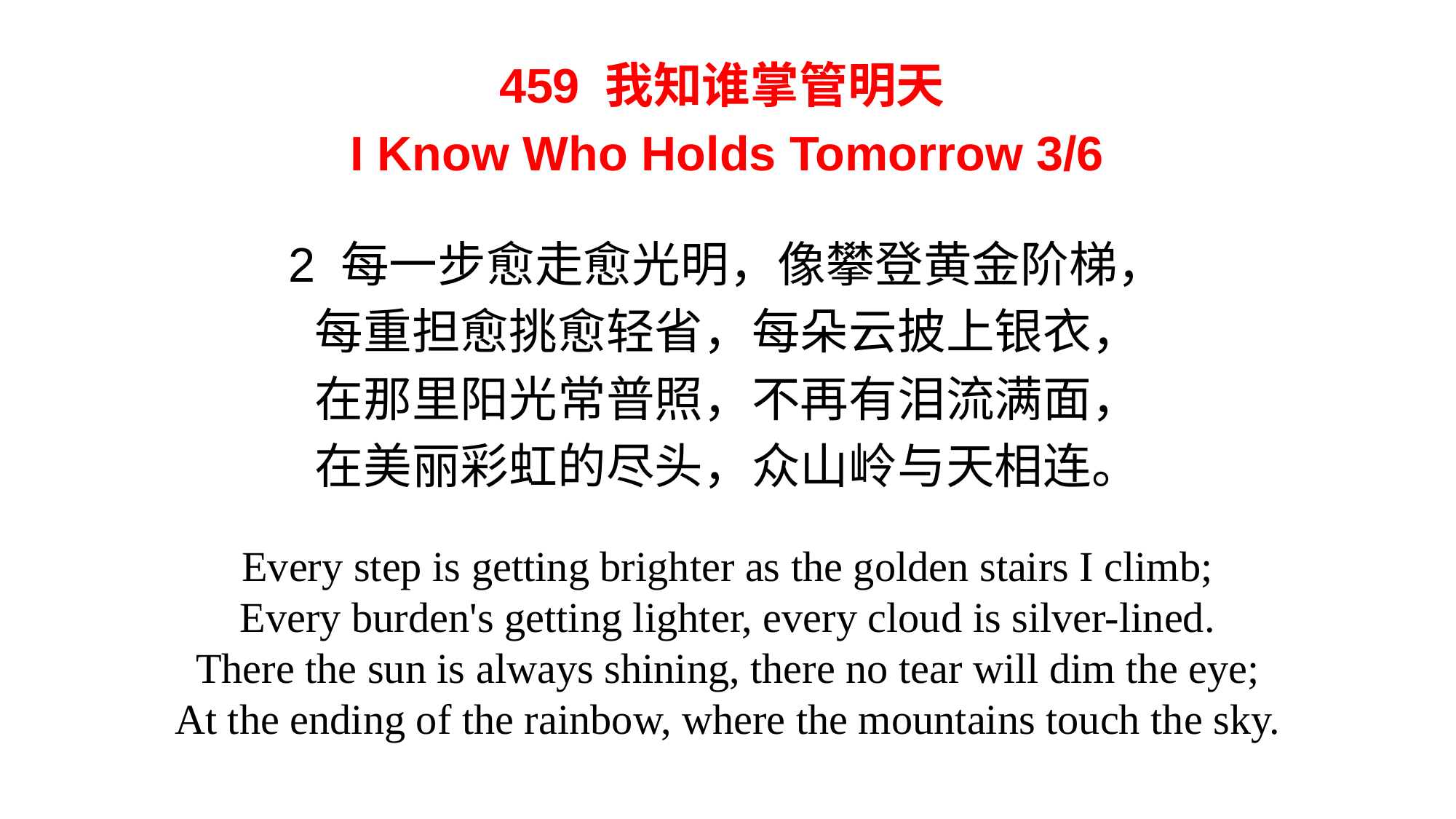

459 我知谁掌管明天
I Know Who Holds Tomorrow 3/6
2 每一步愈走愈光明，像攀登黄金阶梯，
每重担愈挑愈轻省，每朵云披上银衣，
在那里阳光常普照，不再有泪流满面，
在美丽彩虹的尽头，众山岭与天相连。

Every step is getting brighter as the golden stairs I climb;
Every burden's getting lighter, every cloud is silver-lined.
There the sun is always shining, there no tear will dim the eye;
At the ending of the rainbow, where the mountains touch the sky.